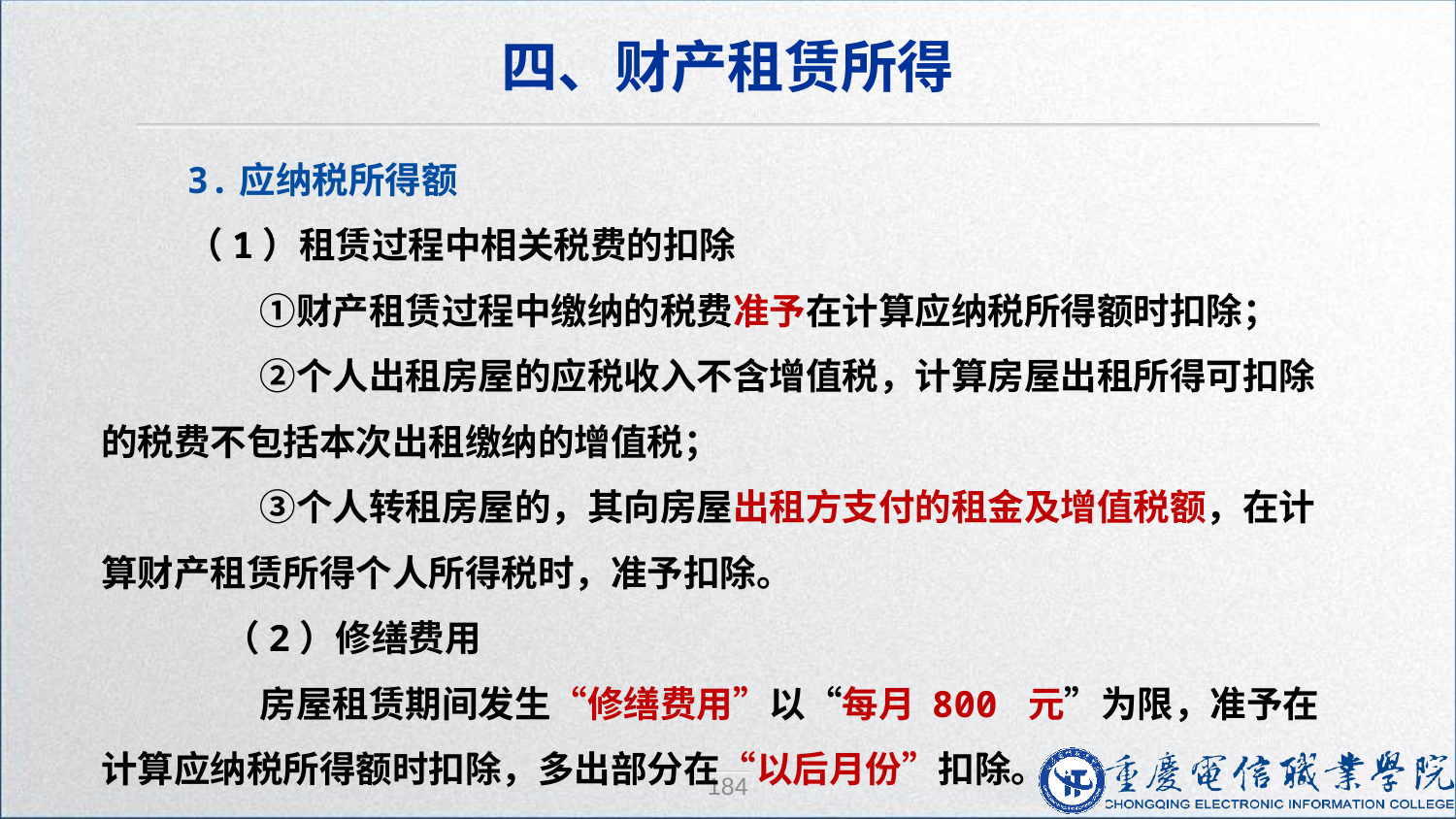

四、财产租赁所得
3.应纳税所得额
（1）租赁过程中相关税费的扣除
　　①财产租赁过程中缴纳的税费准予在计算应纳税所得额时扣除；
　　②个人出租房屋的应税收入不含增值税，计算房屋出租所得可扣除的税费不包括本次出租缴纳的增值税；
　　③个人转租房屋的，其向房屋出租方支付的租金及增值税额，在计算财产租赁所得个人所得税时，准予扣除。
　（2）修缮费用
　　房屋租赁期间发生“修缮费用”以“每月 800 元”为限，准予在计算应纳税所得额时扣除，多出部分在“以后月份”扣除。
184